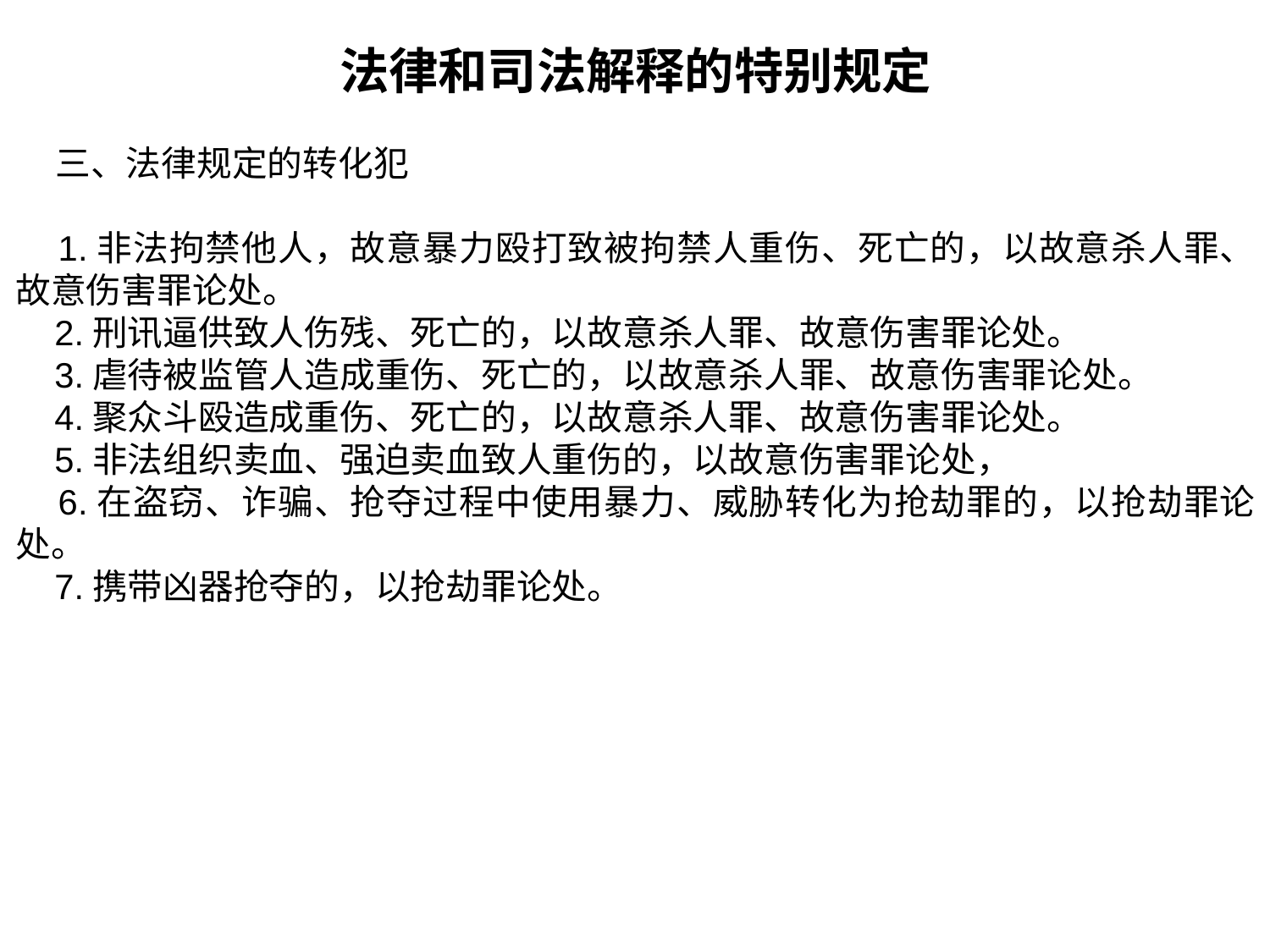

法律和司法解释的特别规定

    三、法律规定的转化犯

    1.非法拘禁他人，故意暴力殴打致被拘禁人重伤、死亡的，以故意杀人罪、故意伤害罪论处。
    2.刑讯逼供致人伤残、死亡的，以故意杀人罪、故意伤害罪论处。
    3.虐待被监管人造成重伤、死亡的，以故意杀人罪、故意伤害罪论处。
    4.聚众斗殴造成重伤、死亡的，以故意杀人罪、故意伤害罪论处。
    5.非法组织卖血、强迫卖血致人重伤的，以故意伤害罪论处，
    6.在盗窃、诈骗、抢夺过程中使用暴力、威胁转化为抢劫罪的，以抢劫罪论处。
    7.携带凶器抢夺的，以抢劫罪论处。